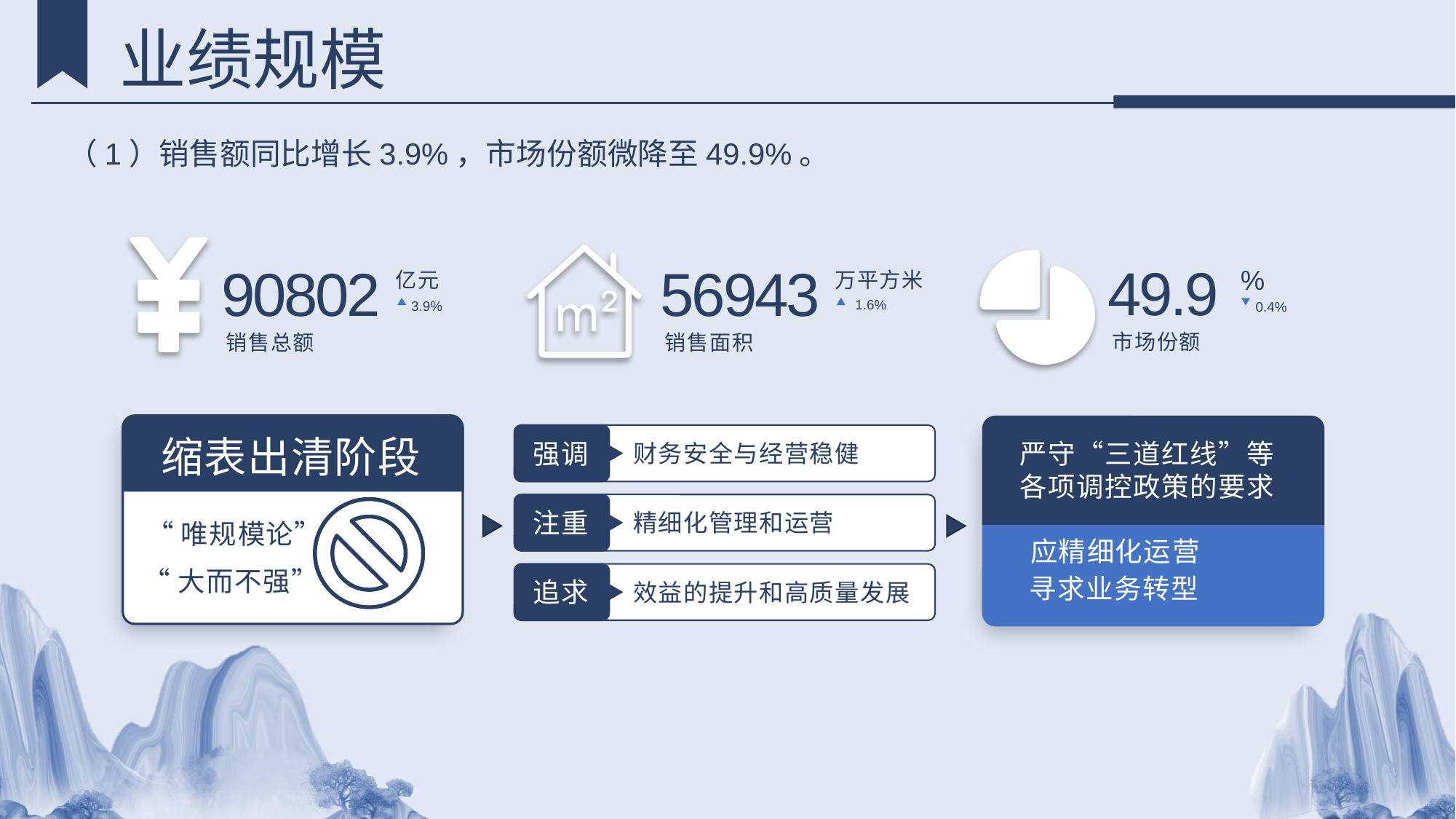

业绩规模
（1）销售额同比增长3.9%，市场份额微降至49.9%。

90802
亿元
3.9%

销售总额

56943
万平方米
1.6%

销售面积

49.9
%
0.4%

市场份额

缩表出清阶段

“唯规模论”
“大而不强”

严守“三道红线”等各项调控政策的要求
应精细化运营
寻求业务转型

强调
财务安全与经营稳健

注重
精细化管理和运营

追求
效益的提升和高质量发展